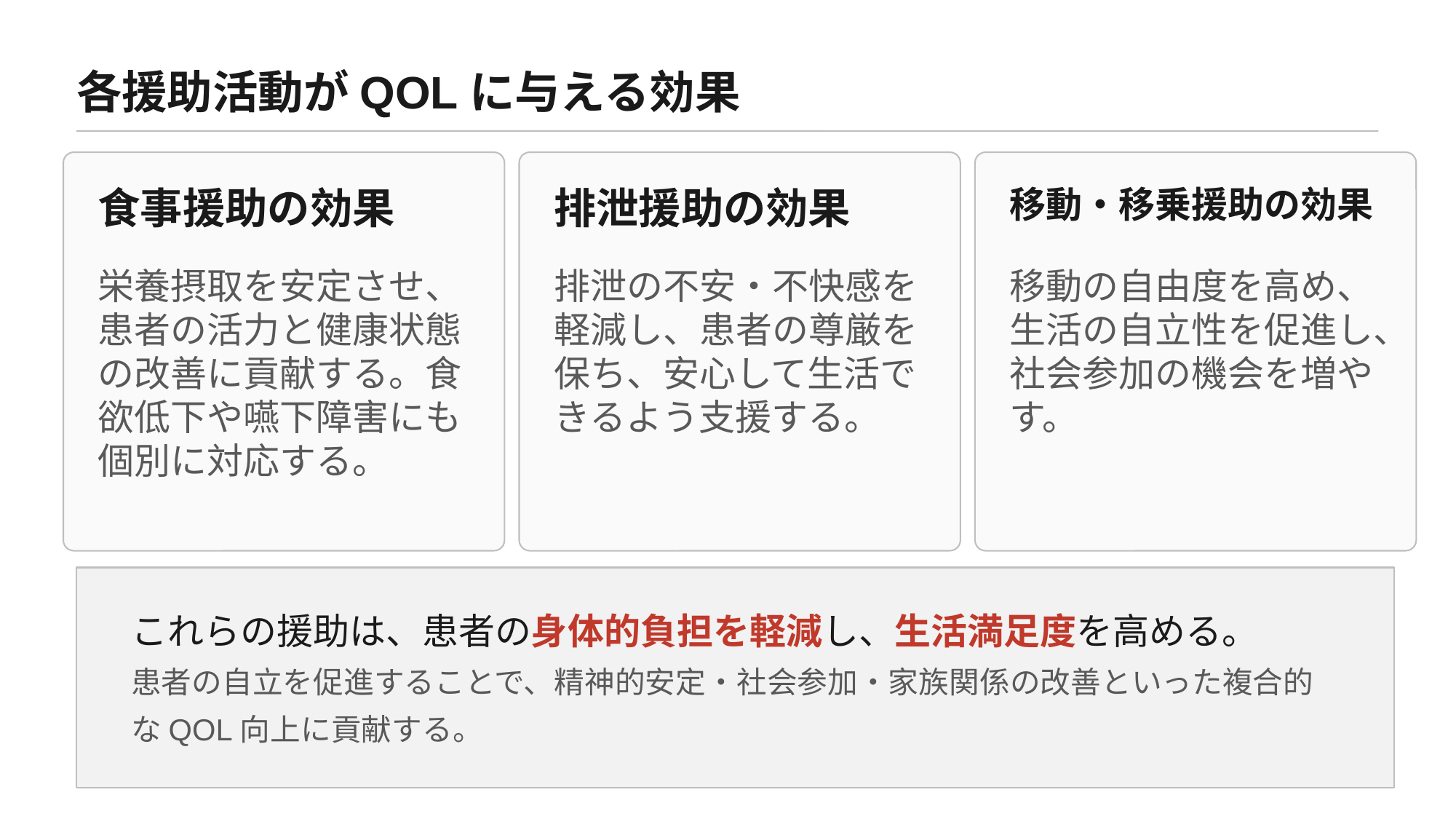

各援助活動がQOLに与える効果

食事援助の効果
排泄援助の効果
移動・移乗援助の効果
栄養摂取を安定させ、患者の活力と健康状態の改善に貢献する。食欲低下や嚥下障害にも個別に対応する。
排泄の不安・不快感を軽減し、患者の尊厳を保ち、安心して生活できるよう支援する。
移動の自由度を高め、生活の自立性を促進し、社会参加の機会を増やす。

これらの援助は、患者の身体的負担を軽減し、生活満足度を高める。
患者の自立を促進することで、精神的安定・社会参加・家族関係の改善といった複合的なQOL向上に貢献する。